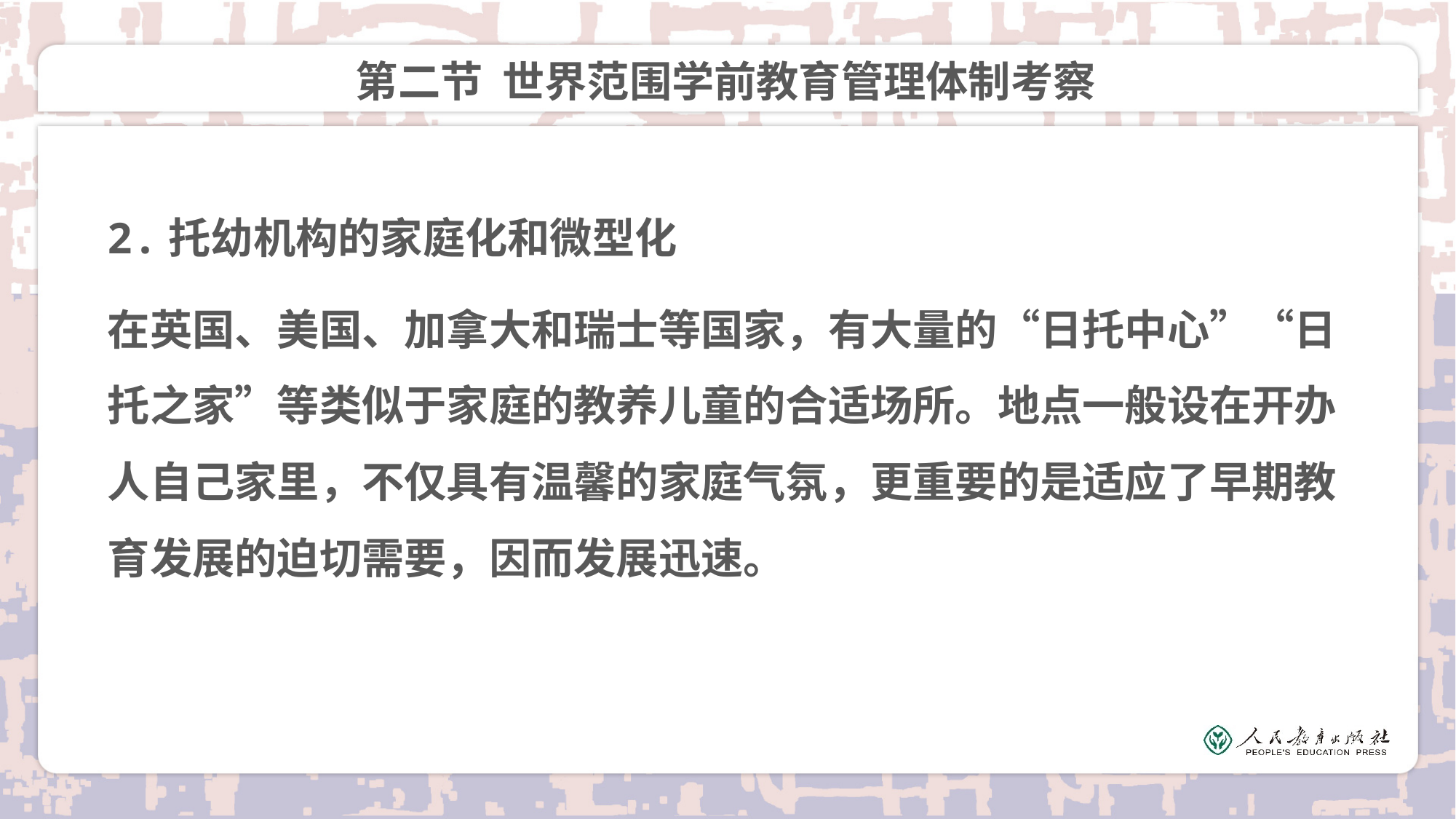

# 第二节  世界范围学前教育管理体制考察
2.托幼机构的家庭化和微型化
在英国、美国、加拿大和瑞士等国家，有大量的“日托中心”“日托之家”等类似于家庭的教养儿童的合适场所。地点一般设在开办人自己家里，不仅具有温馨的家庭气氛，更重要的是适应了早期教育发展的迫切需要，因而发展迅速。